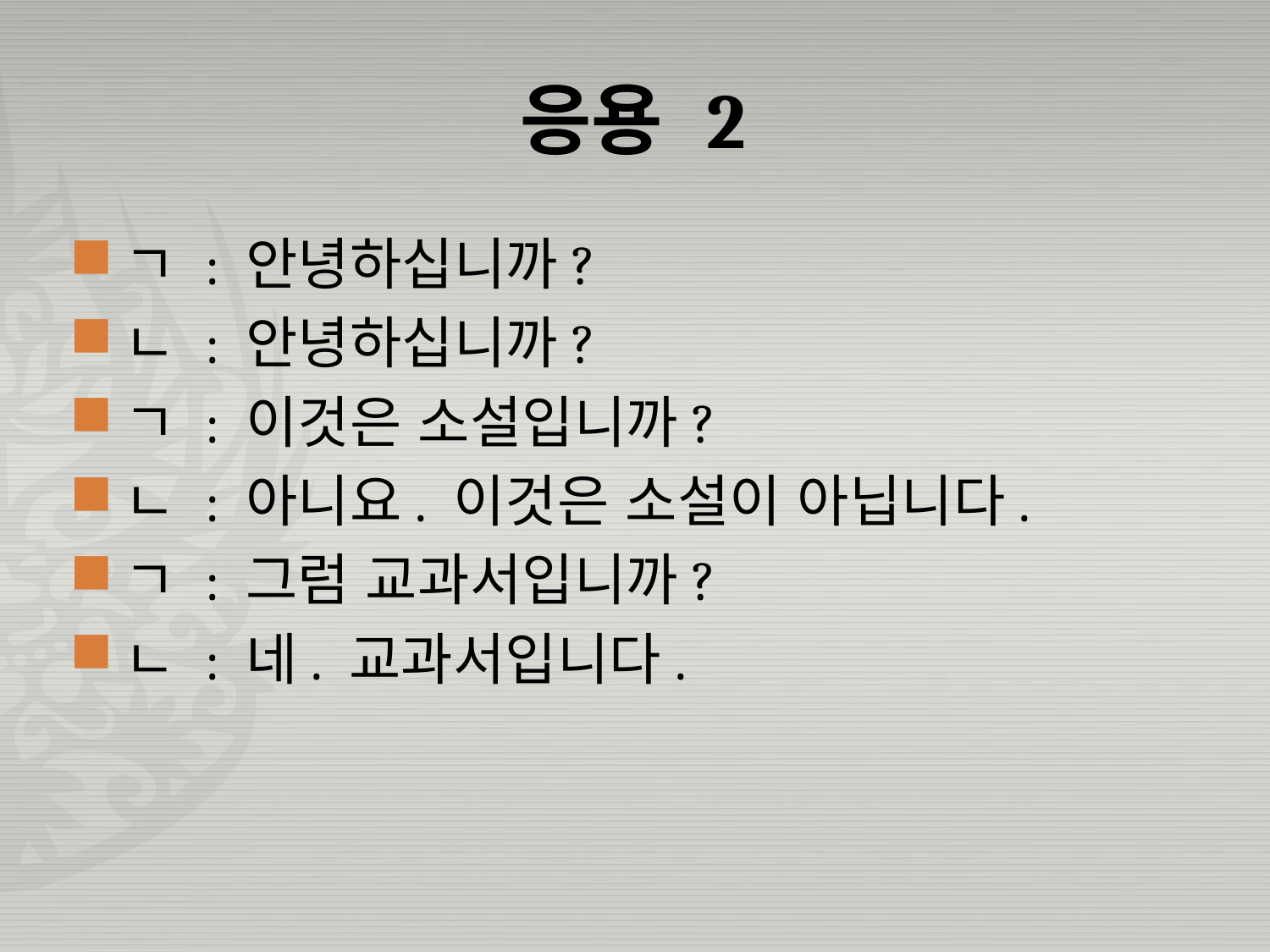

# 응용 2
ㄱ : 안녕하십니까?
ㄴ : 안녕하십니까?
ㄱ : 이것은 소설입니까?
ㄴ : 아니요. 이것은 소설이 아닙니다.
ㄱ : 그럼 교과서입니까?
ㄴ : 네. 교과서입니다.